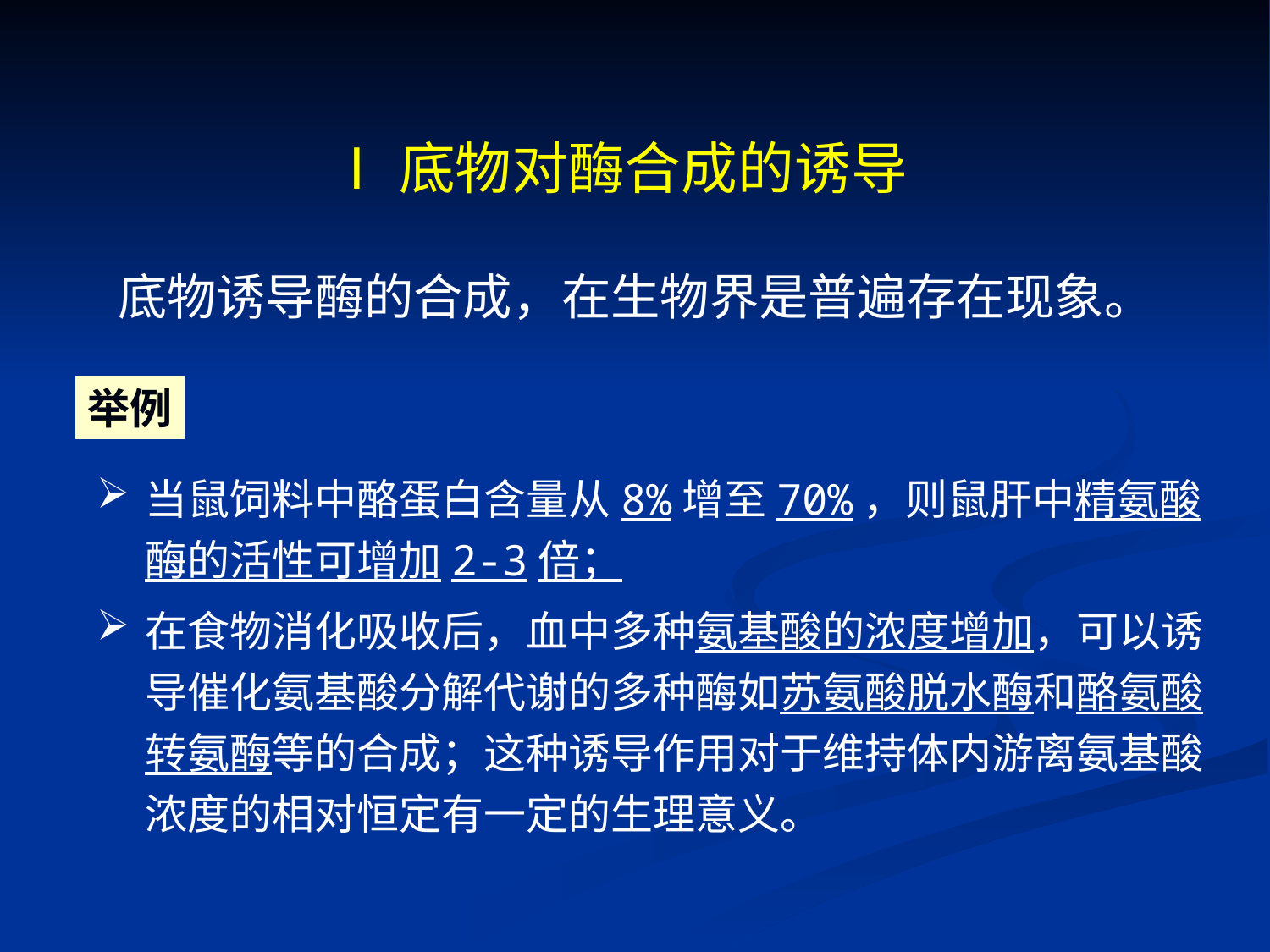

Ⅰ底物对酶合成的诱导
底物诱导酶的合成，在生物界是普遍存在现象。
举例
当鼠饲料中酪蛋白含量从8%增至70%，则鼠肝中精氨酸酶的活性可增加2-3倍；
在食物消化吸收后，血中多种氨基酸的浓度增加，可以诱导催化氨基酸分解代谢的多种酶如苏氨酸脱水酶和酪氨酸转氨酶等的合成；这种诱导作用对于维持体内游离氨基酸浓度的相对恒定有一定的生理意义。